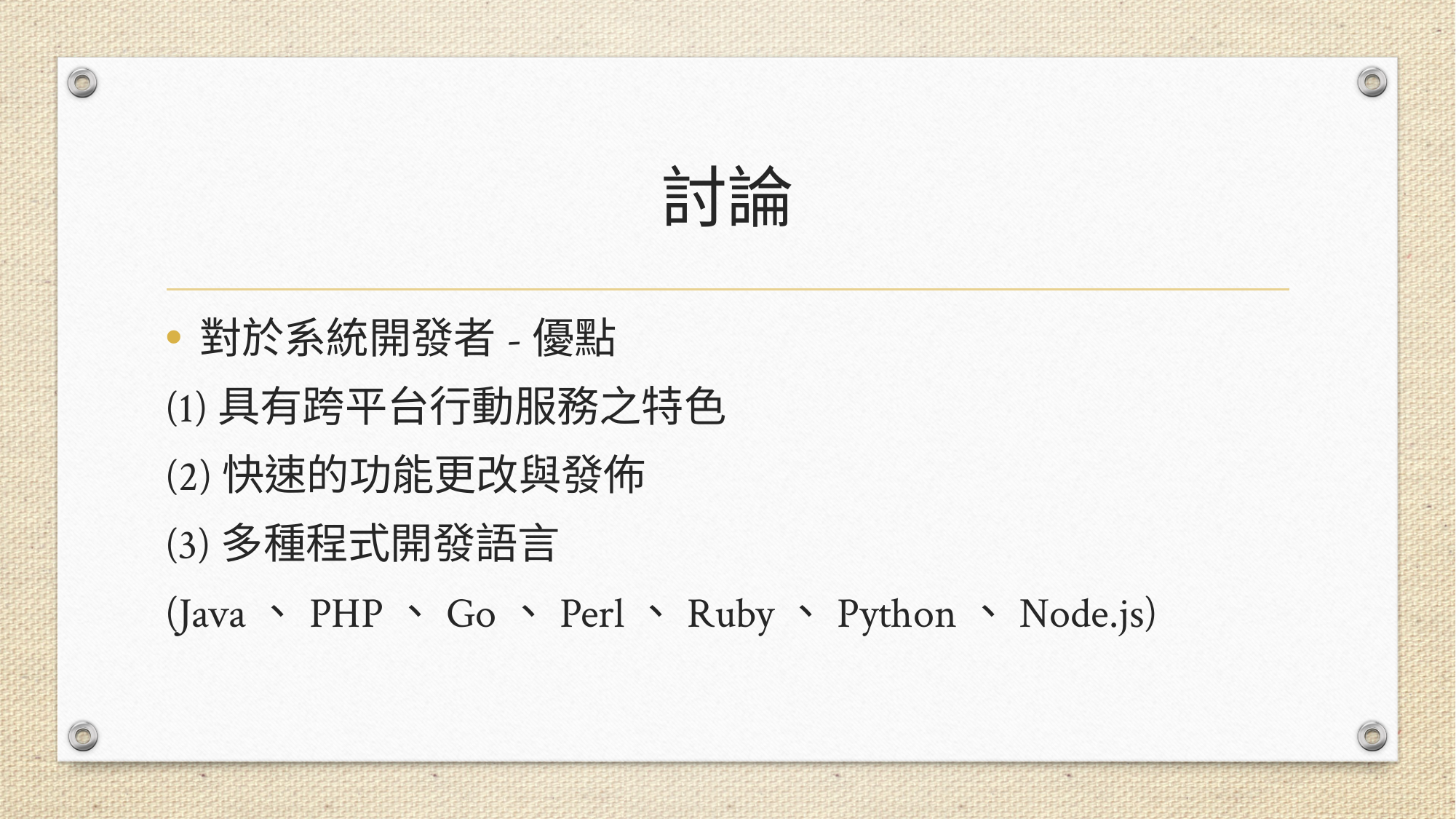

# 討論
對於系統開發者-優點
(1)具有跨平台行動服務之特色
(2)快速的功能更改與發佈
(3)多種程式開發語言
(Java、PHP、Go、Perl、Ruby、Python、Node.js)